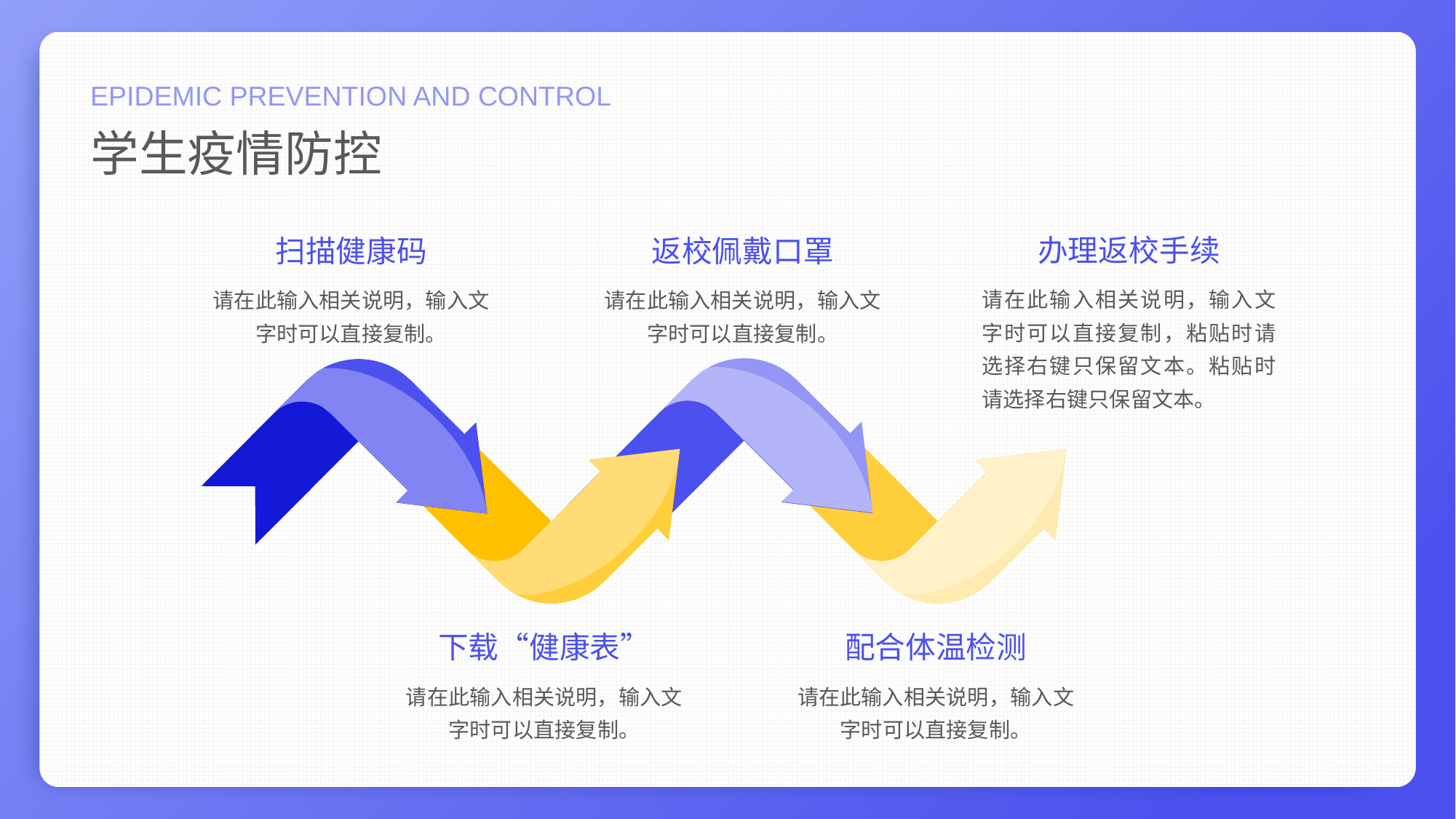

EPIDEMIC PREVENTION AND CONTROL
学生疫情防控
办理返校手续
扫描健康码
返校佩戴口罩
请在此输入相关说明，输入文字时可以直接复制，粘贴时请选择右键只保留文本。粘贴时请选择右键只保留文本。
请在此输入相关说明，输入文字时可以直接复制。
请在此输入相关说明，输入文字时可以直接复制。

下载“健康表”
配合体温检测
请在此输入相关说明，输入文字时可以直接复制。
请在此输入相关说明，输入文字时可以直接复制。